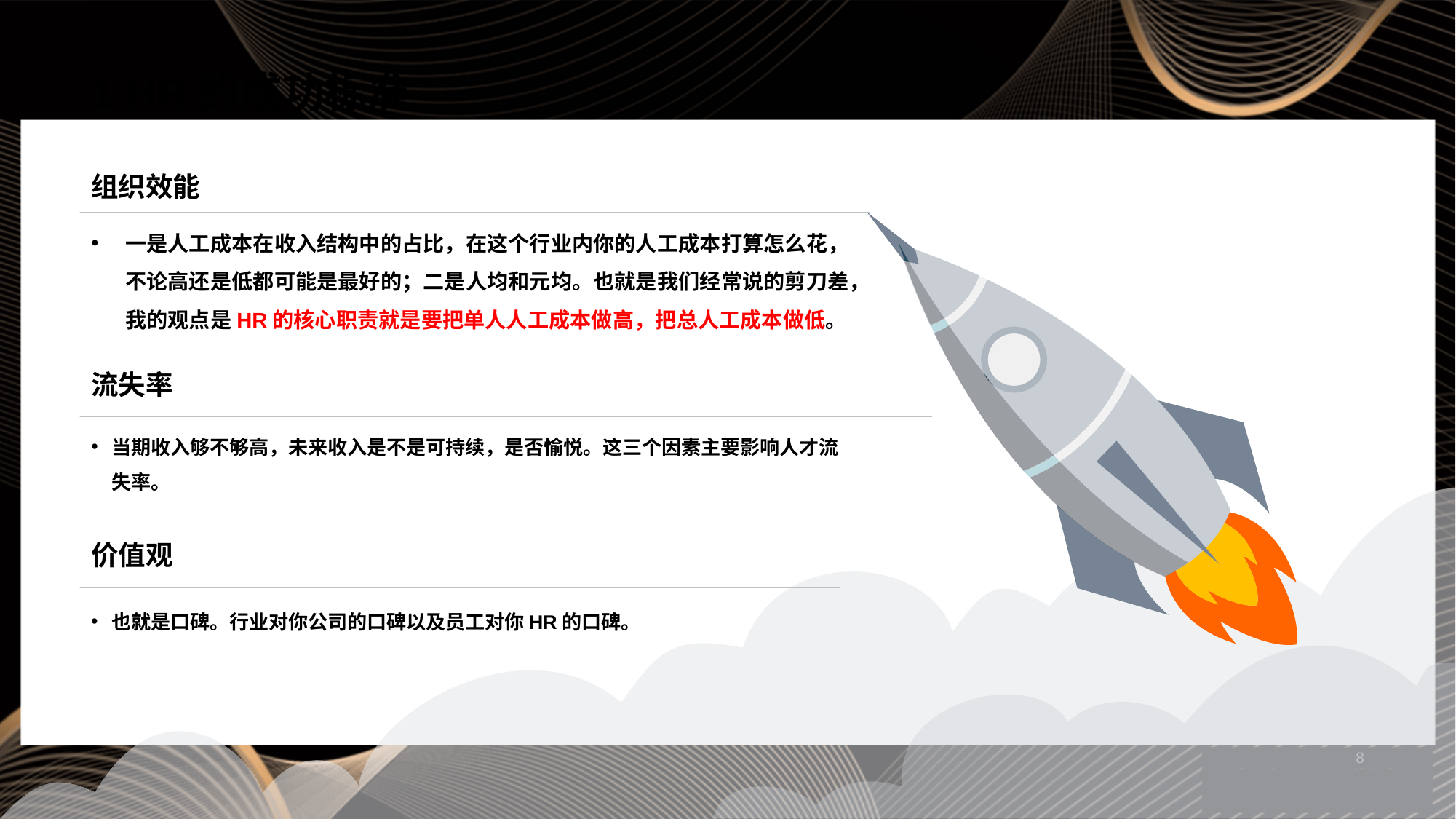

# 1.HR的成功标准
组织效能
一是人工成本在收入结构中的占比，在这个行业内你的人工成本打算怎么花，不论高还是低都可能是最好的；二是人均和元均。也就是我们经常说的剪刀差，我的观点是HR的核心职责就是要把单人人工成本做高，把总人工成本做低。

流失率
当期收入够不够高，未来收入是不是可持续，是否愉悦。这三个因素主要影响人才流失率。

价值观
也就是口碑。行业对你公司的口碑以及员工对你HR的口碑。

8